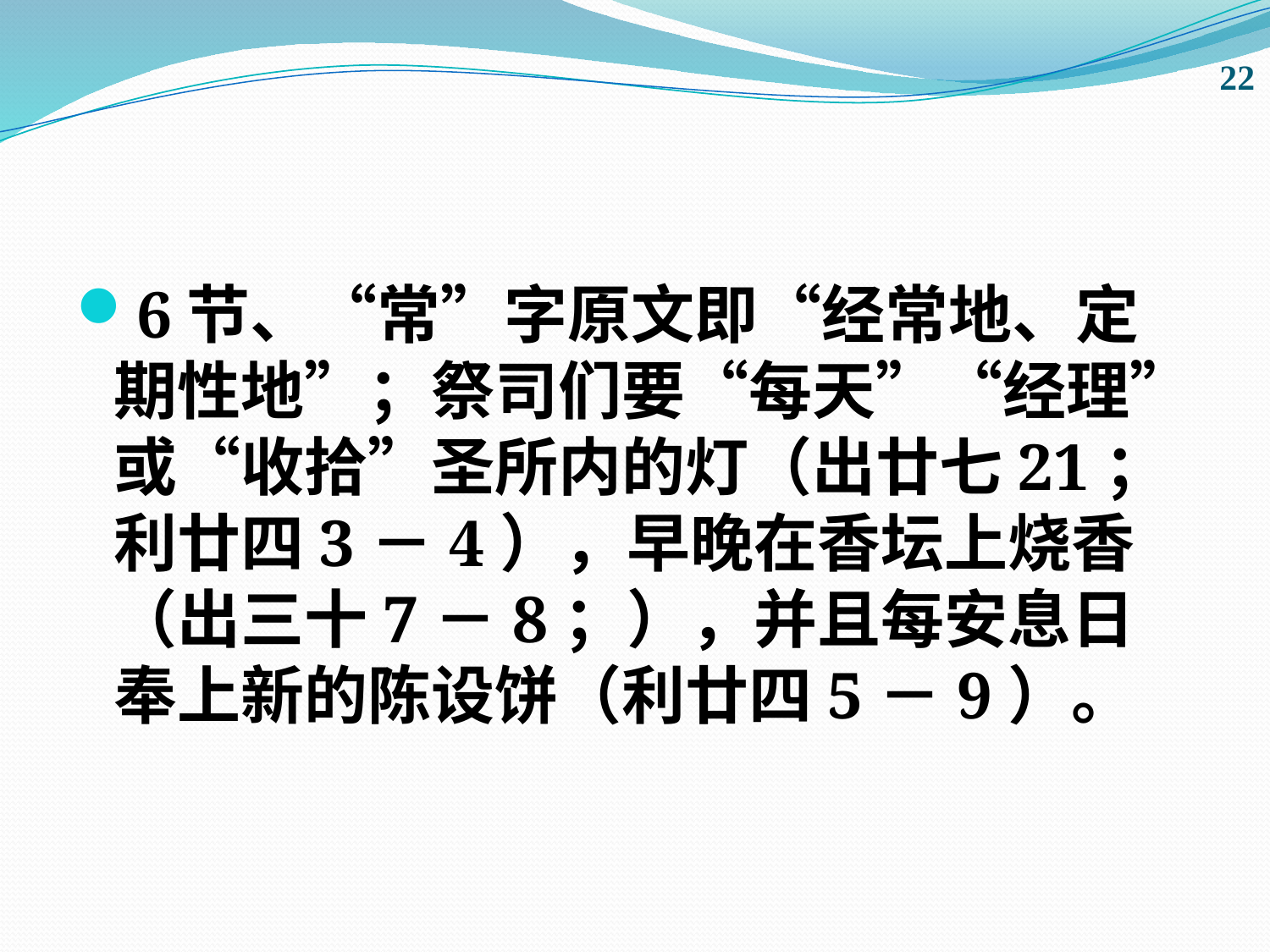

22
#
6节、“常”字原文即“经常地、定期性地”；祭司们要“每天”“经理”或“收拾”圣所内的灯（出廿七21；利廿四3－4），早晚在香坛上烧香（出三十7－8；），并且每安息日奉上新的陈设饼（利廿四5－9）。